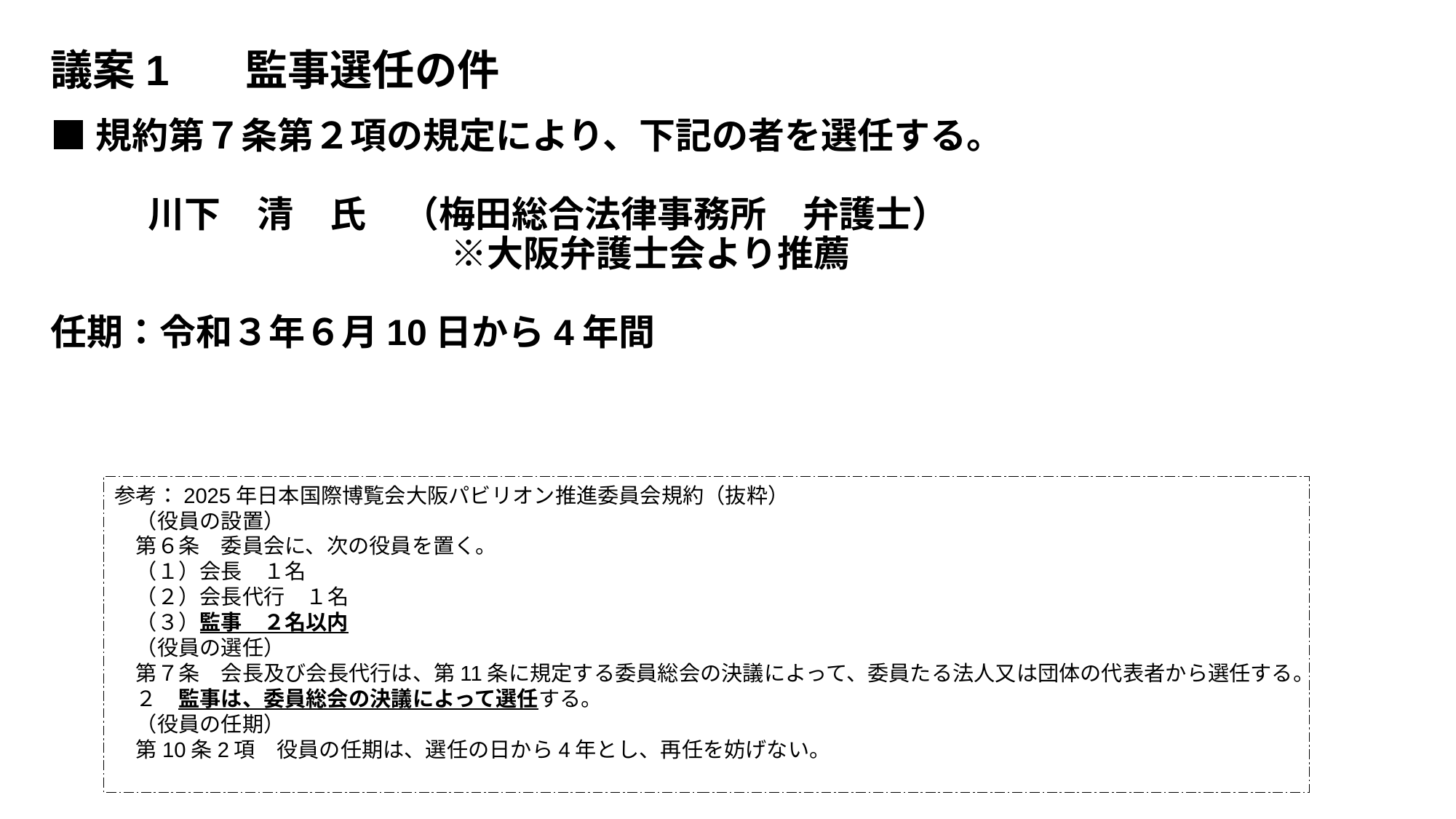

# 議案1  　監事選任の件
■規約第７条第２項の規定により、下記の者を選任する。
　　   川下　清　氏　（梅田総合法律事務所　弁護士）
　　　　　　　　　　　※大阪弁護士会より推薦

任期：令和３年６月10日から4年間
参考：2025年日本国際博覧会大阪パビリオン推進委員会規約（抜粋）
　（役員の設置）
　第６条　委員会に、次の役員を置く。
　（１）会長　１名
　（２）会長代行　１名
　（３）監事　２名以内
　（役員の選任）
　第７条　会長及び会長代行は、第11条に規定する委員総会の決議によって、委員たる法人又は団体の代表者から選任する。
　２　監事は、委員総会の決議によって選任する。
　（役員の任期）
　第10条2項　役員の任期は、選任の日から4年とし、再任を妨げない。